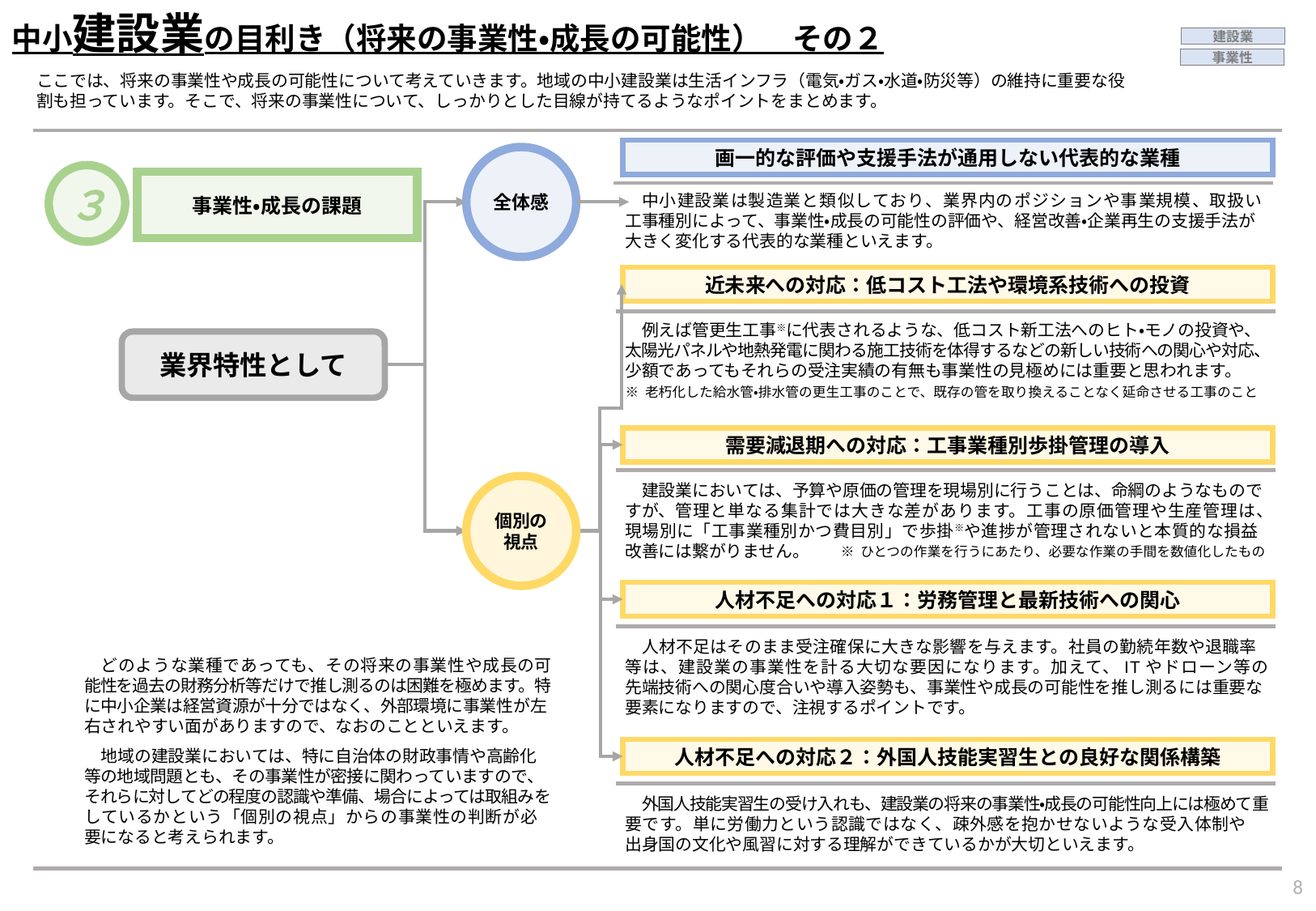

中小建設業の目利き（将来の事業性・成長の可能性）　その２
建設業
事業性
ここでは、将来の事業性や成長の可能性について考えていきます。地域の中小建設業は生活インフラ（電気・ガス・水道・防災等）の維持に重要な役割も担っています。そこで、将来の事業性について、しっかりとした目線が持てるようなポイントをまとめます。
画一的な評価や支援手法が通用しない代表的な業種
全体感

事業性・成長の課題
３
　中小建設業は製造業と類似しており、業界内のポジションや事業規模、取扱い工事種別によって、事業性・成長の可能性の評価や、経営改善・企業再生の支援手法が大きく変化する代表的な業種といえます。
近未来への対応：低コスト工法や環境系技術への投資
　例えば管更生工事※に代表されるような、低コスト新工法へのヒト・モノの投資や、太陽光パネルや地熱発電に関わる施工技術を体得するなどの新しい技術への関心や対応、少額であってもそれらの受注実績の有無も事業性の見極めには重要と思われます。
業界特性として
※ 老朽化した給水管・排水管の更生工事のことで、既存の管を取り換えることなく延命させる工事のこと
需要減退期への対応：工事業種別歩掛管理の導入
　建設業においては、予算や原価の管理を現場別に行うことは、命綱のようなものですが、管理と単なる集計では大きな差があります。工事の原価管理や生産管理は、現場別に「工事業種別かつ費目別」で歩掛※や進捗が管理されないと本質的な損益改善には繋がりません。
個別の
視点
※ ひとつの作業を行うにあたり、必要な作業の手間を数値化したもの
人材不足への対応１：労務管理と最新技術への関心
　人材不足はそのまま受注確保に大きな影響を与えます。社員の勤続年数や退職率等は、建設業の事業性を計る大切な要因になります。加えて、ITやドローン等の先端技術への関心度合いや導入姿勢も、事業性や成長の可能性を推し測るには重要な要素になりますので、注視するポイントです。
　どのような業種であっても、その将来の事業性や成長の可能性を過去の財務分析等だけで推し測るのは困難を極めます。特に中小企業は経営資源が十分ではなく、外部環境に事業性が左右されやすい面がありますので、なおのことといえます。
　地域の建設業においては、特に自治体の財政事情や高齢化等の地域問題とも、その事業性が密接に関わっていますので、それらに対してどの程度の認識や準備、場合によっては取組みをしているかという「個別の視点」からの事業性の判断が必要になると考えられます。
人材不足への対応２：外国人技能実習生との良好な関係構築
　外国人技能実習生の受け入れも、建設業の将来の事業性・成長の可能性向上には極めて重要です。単に労働力という認識ではなく、疎外感を抱かせないような受入体制や　出身国の文化や風習に対する理解ができているかが大切といえます。
8